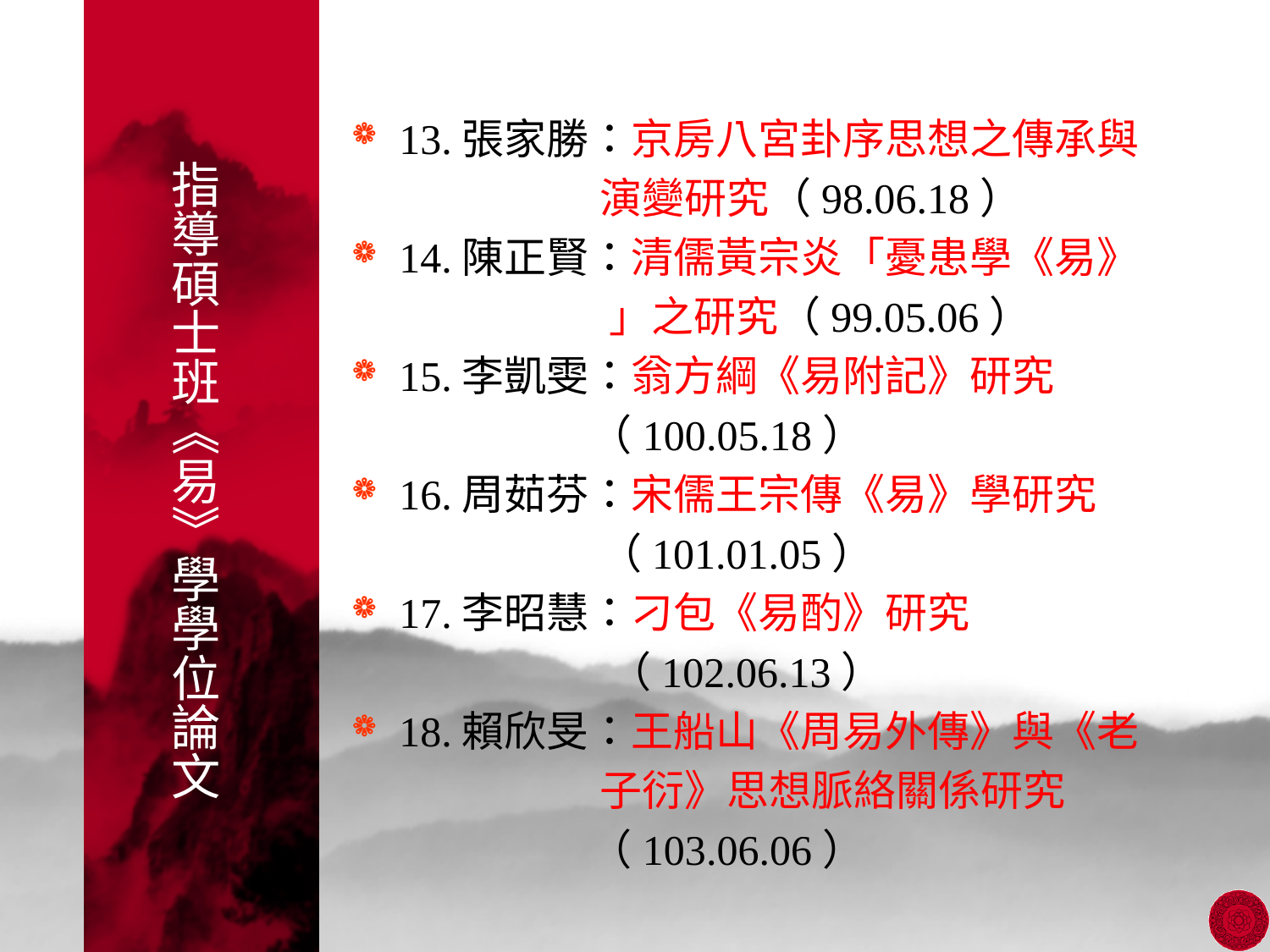

13.張家勝：京房八宮卦序思想之傳承與
                         演變研究（98.06.18）
14.陳正賢：清儒黃宗炎「憂患學《易》
                          」之研究（99.05.06）
15.李凱雯：翁方綱《易附記》研究
                        （100.05.18）
16.周茹芬：宋儒王宗傳《易》學研究
                         （101.01.05）
17.李昭慧：刁包《易酌》研究
                          （102.06.13）
18.賴欣旻：王船山《周易外傳》與《老
                         子衍》思想脈絡關係研究
                        （103.06.06）

# 指導碩士班《易》學學位論文